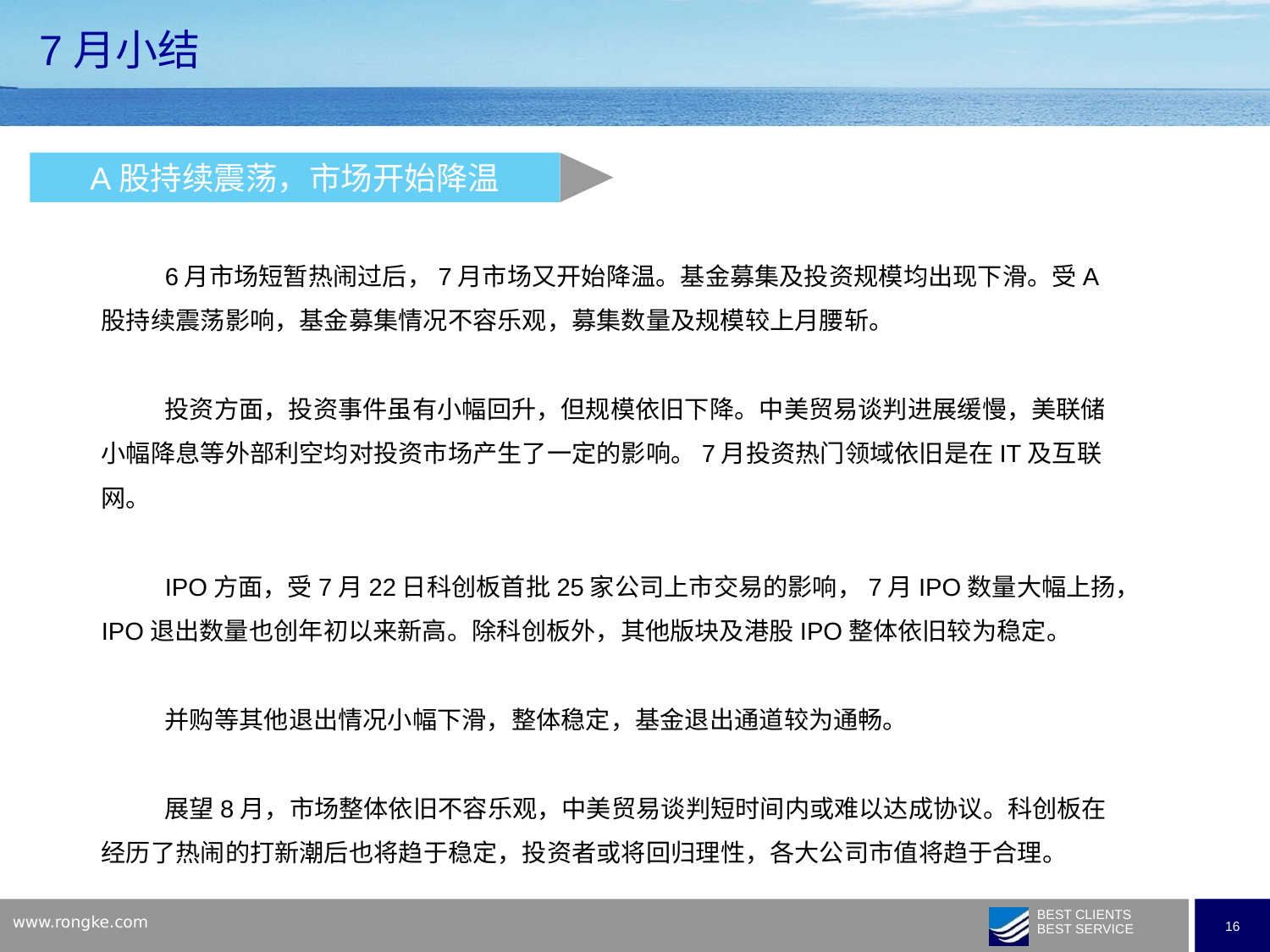

7月小结
A股持续震荡，市场开始降温

6月市场短暂热闹过后，7月市场又开始降温。基金募集及投资规模均出现下滑。受A股持续震荡影响，基金募集情况不容乐观，募集数量及规模较上月腰斩。

投资方面，投资事件虽有小幅回升，但规模依旧下降。中美贸易谈判进展缓慢，美联储小幅降息等外部利空均对投资市场产生了一定的影响。7月投资热门领域依旧是在IT及互联网。

IPO方面，受7月22日科创板首批25家公司上市交易的影响，7月IPO数量大幅上扬，IPO退出数量也创年初以来新高。除科创板外，其他版块及港股IPO整体依旧较为稳定。

并购等其他退出情况小幅下滑，整体稳定，基金退出通道较为通畅。

展望8月，市场整体依旧不容乐观，中美贸易谈判短时间内或难以达成协议。科创板在经历了热闹的打新潮后也将趋于稳定，投资者或将回归理性，各大公司市值将趋于合理。